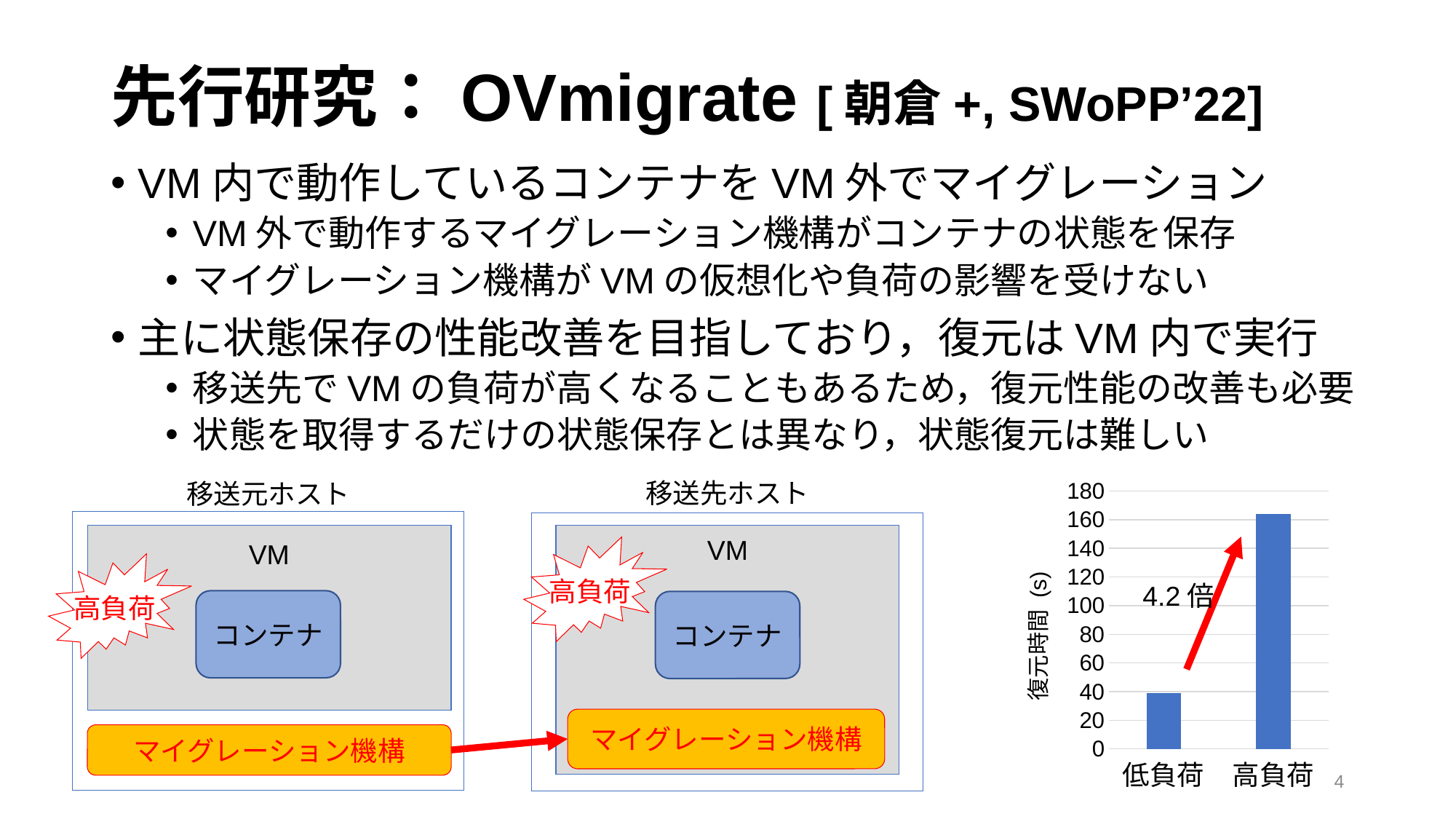

# 先行研究：OVmigrate [朝倉+, SWoPP’22]
VM内で動作しているコンテナをVM外でマイグレーション
VM外で動作するマイグレーション機構がコンテナの状態を保存
マイグレーション機構がVMの仮想化や負荷の影響を受けない
主に状態保存の性能改善を目指しており，復元はVM内で実行
移送先でVMの負荷が高くなることもあるため，復元性能の改善も必要
状態を取得するだけの状態保存とは異なり，状態復元は難しい

移送先ホスト
移送元ホスト

### Chart

| Category |  |
|---|---|
| 低負荷 | 38.7961072 |
| 高負荷 | 164.2031339 |

VM
VM
高負荷
高負荷
4.2倍
コンテナ
コンテナ
マイグレーション機構
マイグレーション機構
4